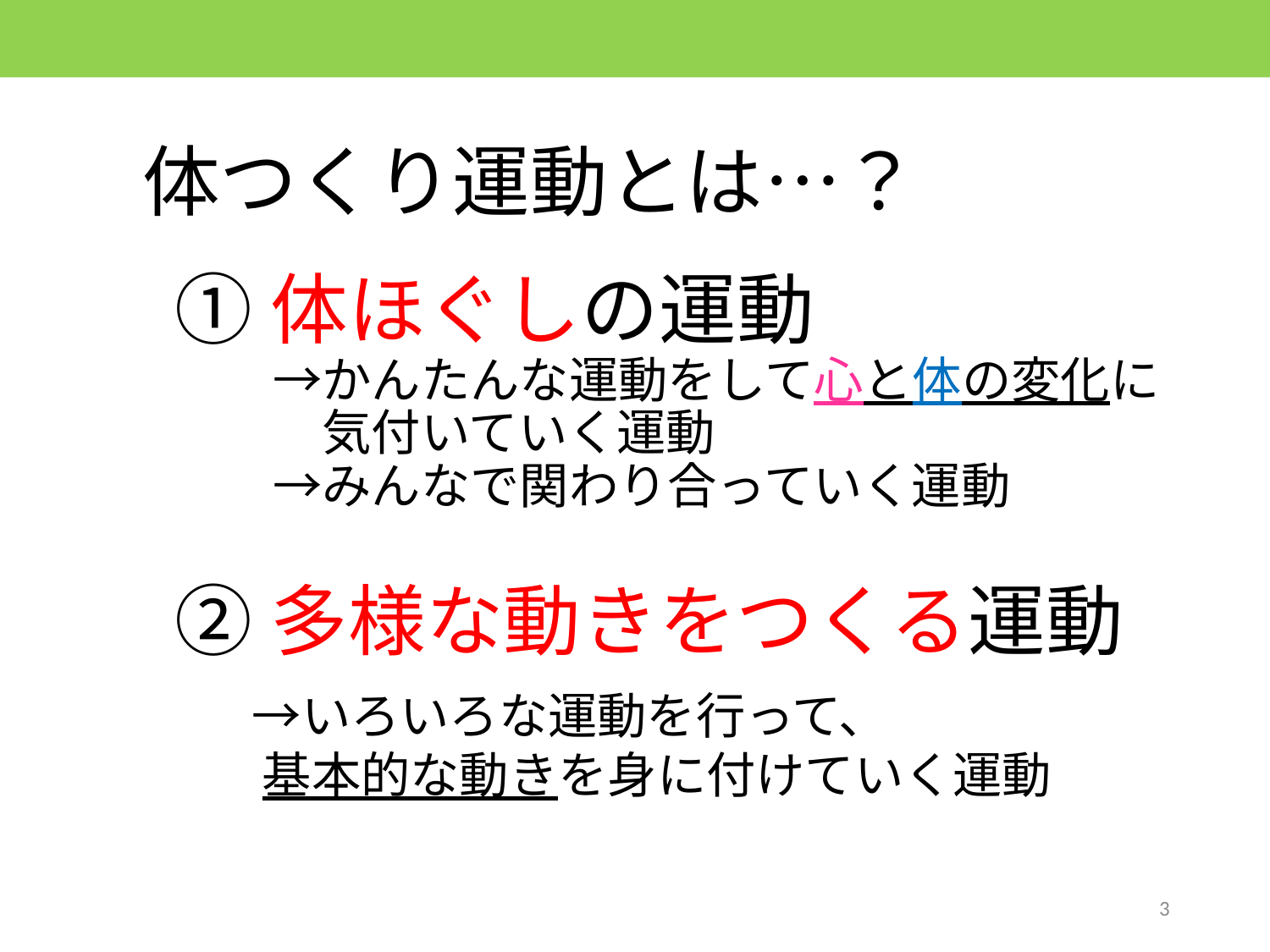

体つくり運動とは…？
①体ほぐしの運動
　　→かんたんな運動をして心と体の変化に
　　　気付いていく運動
　　→みんなで関わり合っていく運動
# ②多様な動きをつくる運動 　→いろいろな運動を行って、 基本的な動きを身に付けていく運動
3